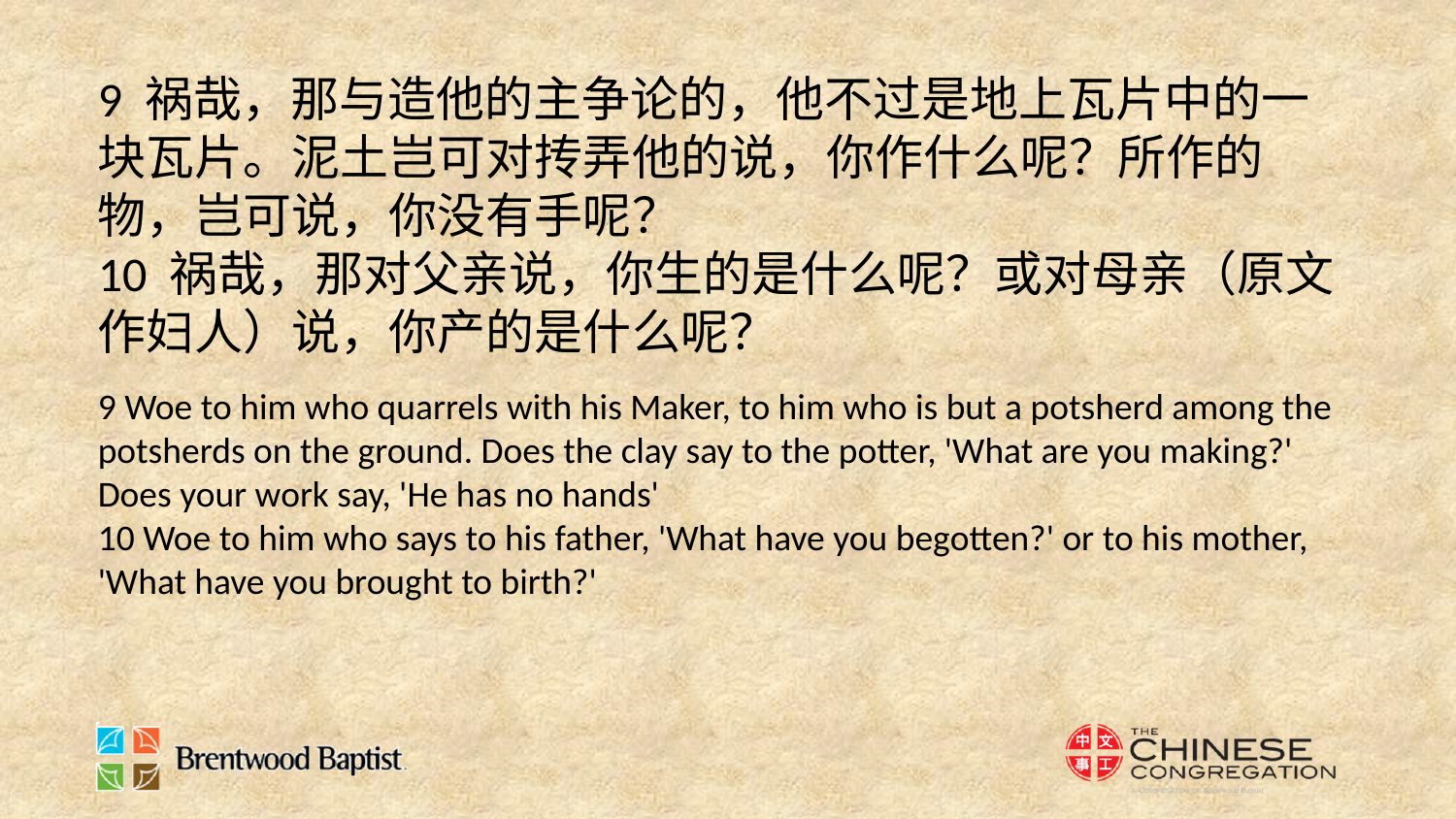

9 祸哉，那与造他的主争论的，他不过是地上瓦片中的一块瓦片。泥土岂可对抟弄他的说，你作什么呢？所作的物，岂可说，你没有手呢？
10 祸哉，那对父亲说，你生的是什么呢？或对母亲（原文作妇人）说，你产的是什么呢？

9 Woe to him who quarrels with his Maker, to him who is but a potsherd among the potsherds on the ground. Does the clay say to the potter, 'What are you making?' Does your work say, 'He has no hands'
10 Woe to him who says to his father, 'What have you begotten?' or to his mother, 'What have you brought to birth?'